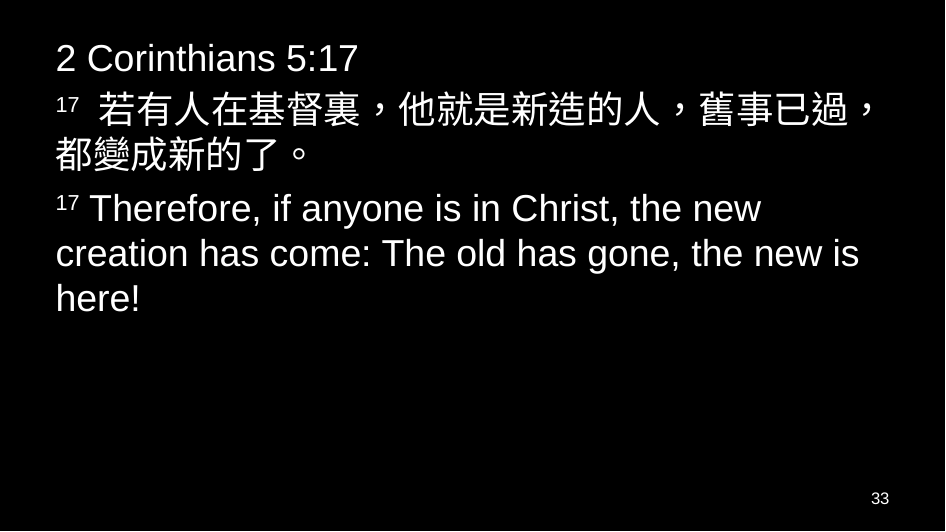

2 Corinthians 5:17
17 若有人在基督裏，他就是新造的人，舊事已過，都變成新的了。
17 Therefore, if anyone is in Christ, the new creation has come: The old has gone, the new is here!

33